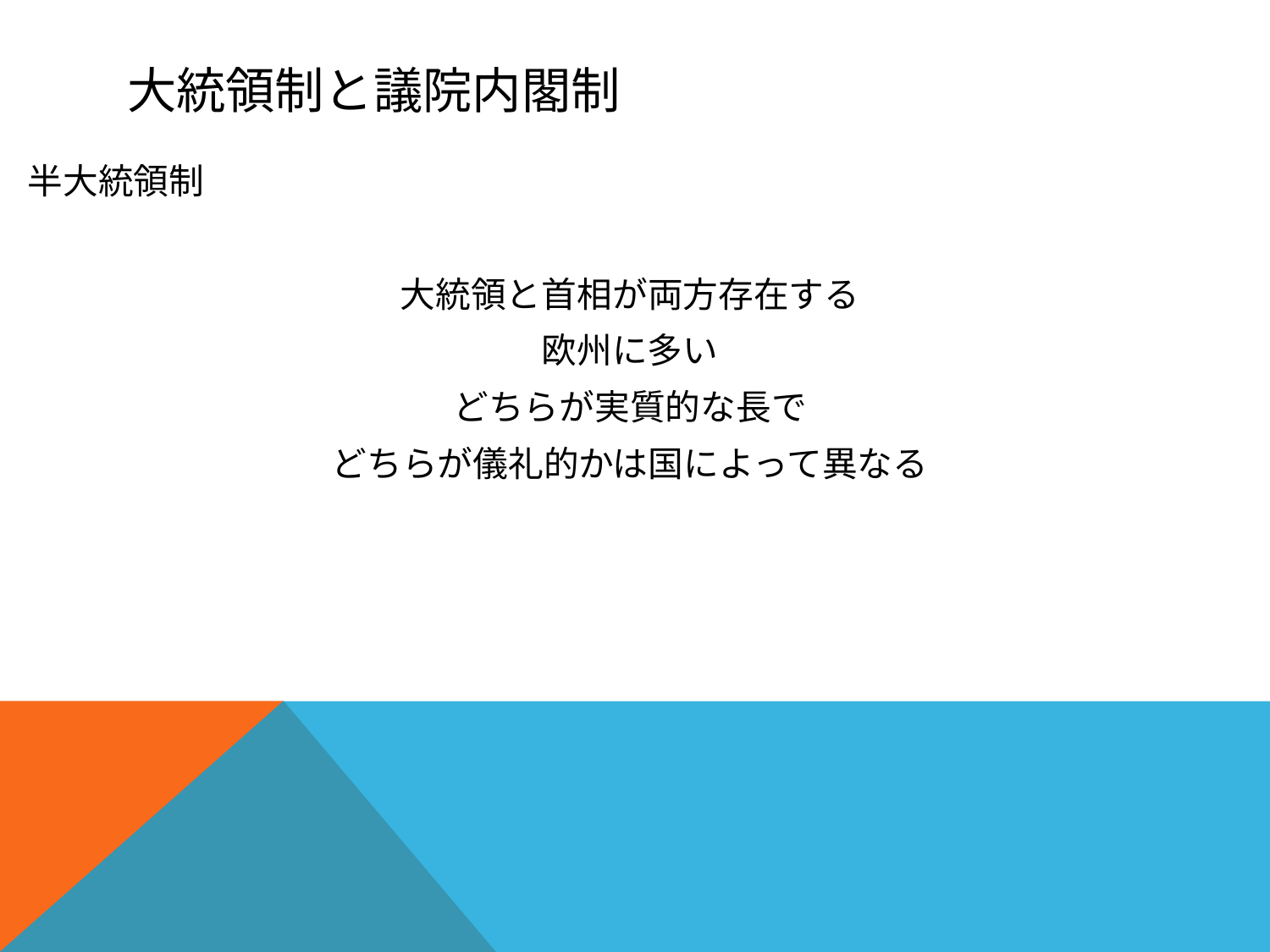

# 大統領制と議院内閣制
半大統領制

大統領と首相が両方存在する
欧州に多い
どちらが実質的な長で
どちらが儀礼的かは国によって異なる